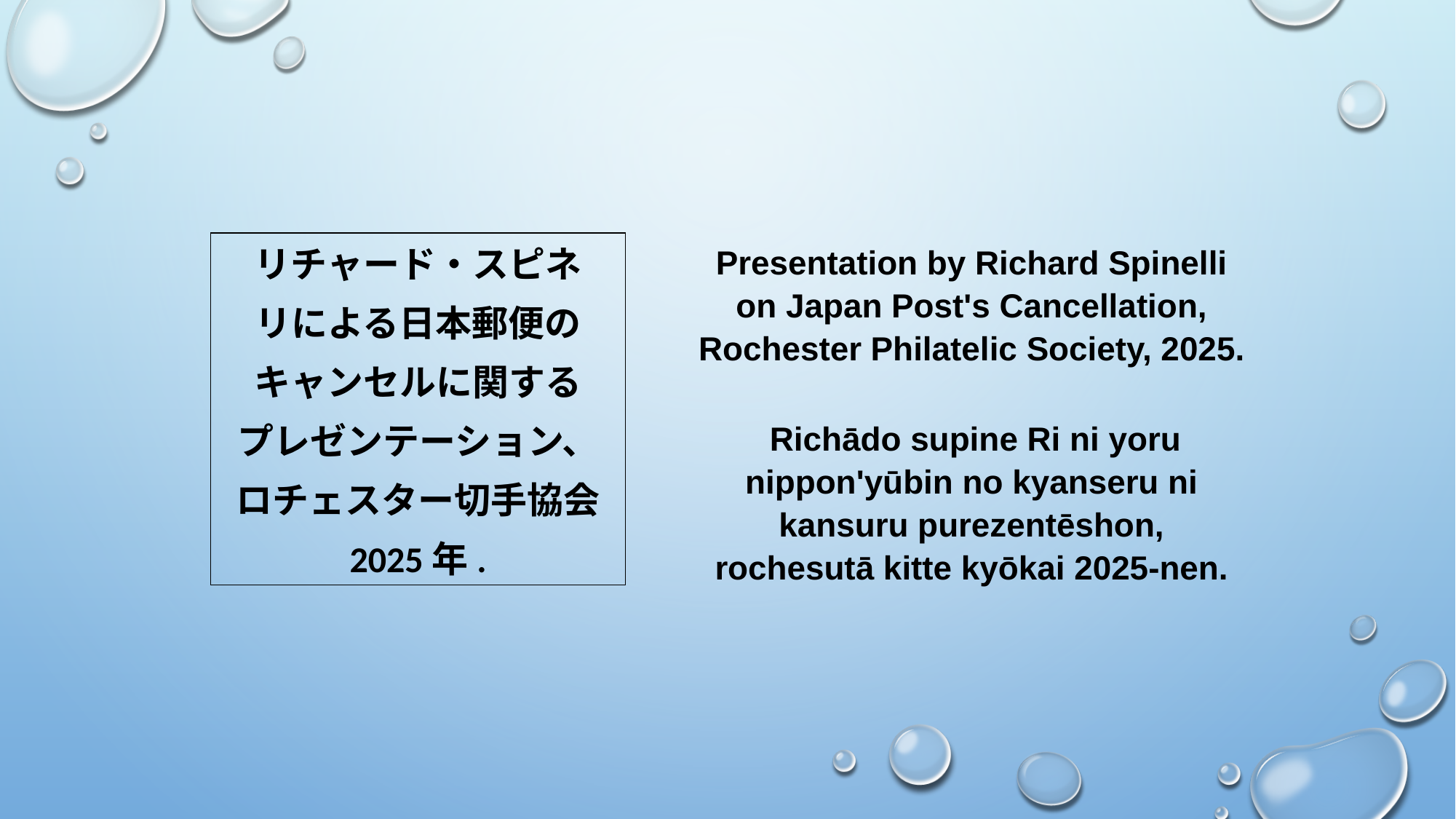

リチャード・スピネ
リによる日本郵便の
キャンセルに関する
プレゼンテーション、
ロチェスター切手協会
2025年.
Presentation by Richard Spinelli on Japan Post's Cancellation, Rochester Philatelic Society, 2025.
 Richādo supine Ri ni yoru nippon'yūbin no kyanseru ni kansuru purezentēshon, rochesutā kitte kyōkai 2025-nen.